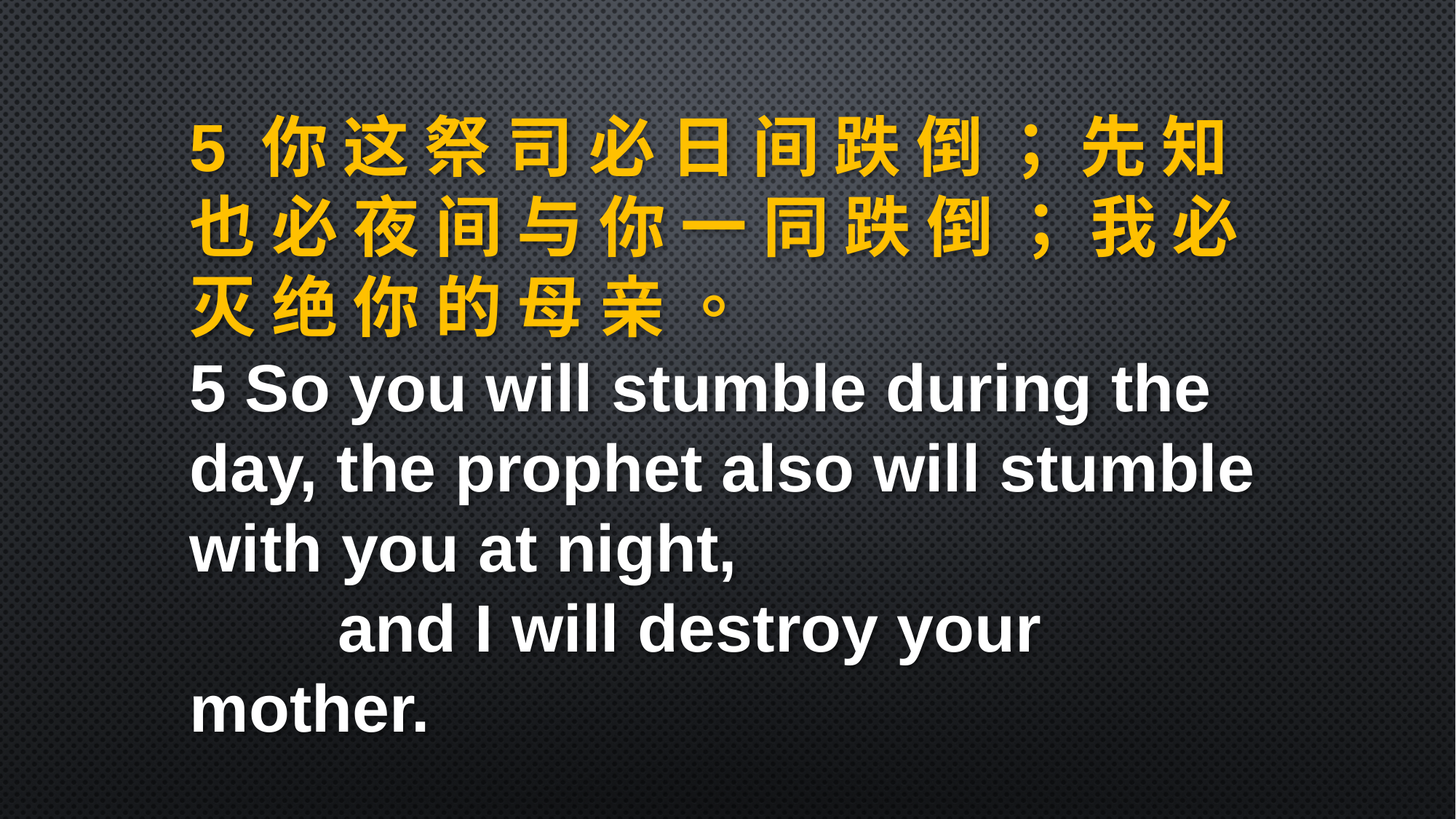

5 你 这 祭 司 必 日 间 跌 倒 ； 先 知 也 必 夜 间 与 你 一 同 跌 倒 ； 我 必 灭 绝 你 的 母 亲 。
5 So you will stumble during the day, the prophet also will stumble with you at night,
        and I will destroy your mother.